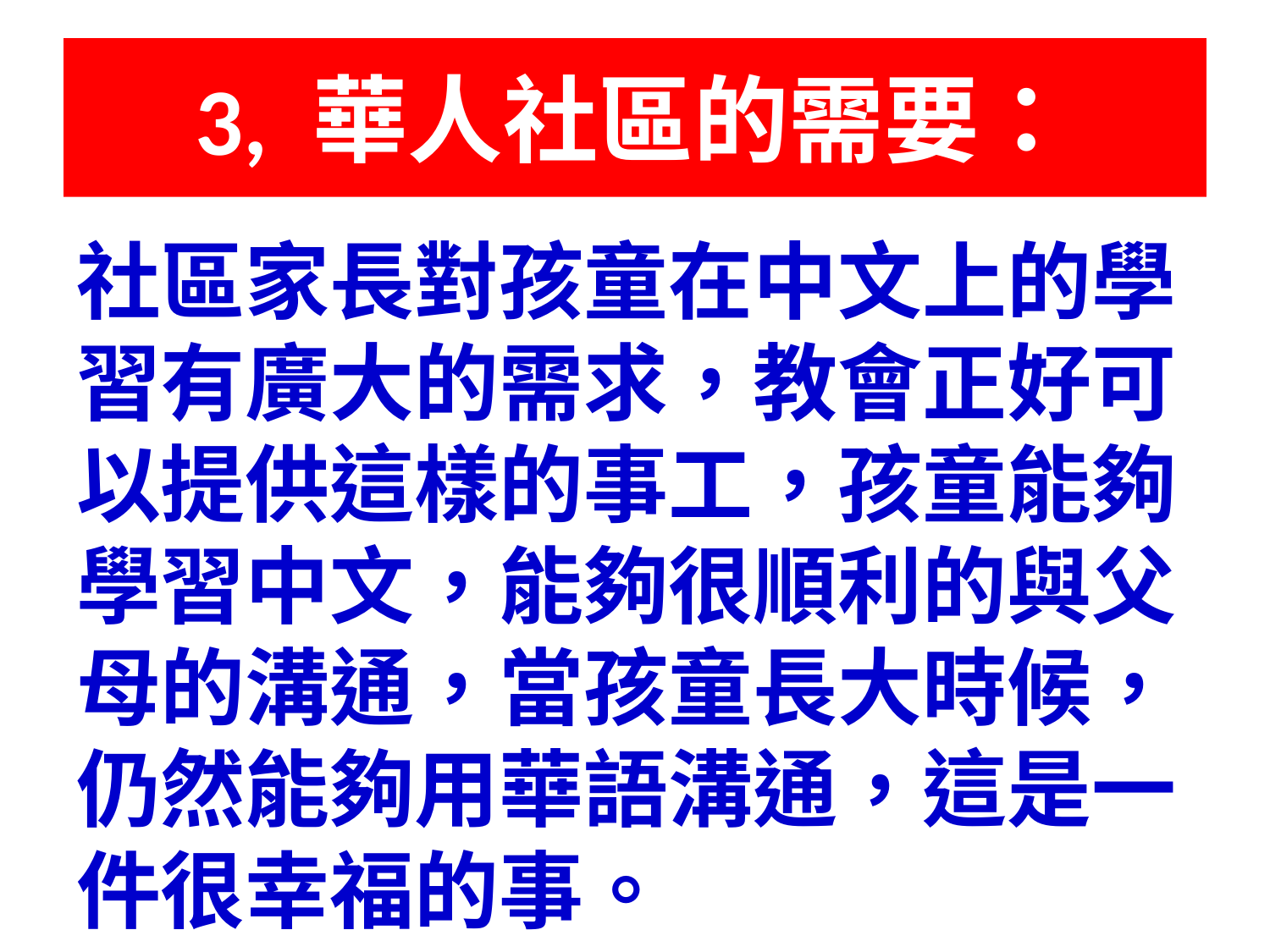

# 3, 華人社區的需要：
社區家長對孩童在中文上的學習有廣大的需求，教會正好可以提供這樣的事工，孩童能夠學習中文，能夠很順利的與父母的溝通，當孩童長大時候，仍然能夠用華語溝通，這是一件很幸福的事。